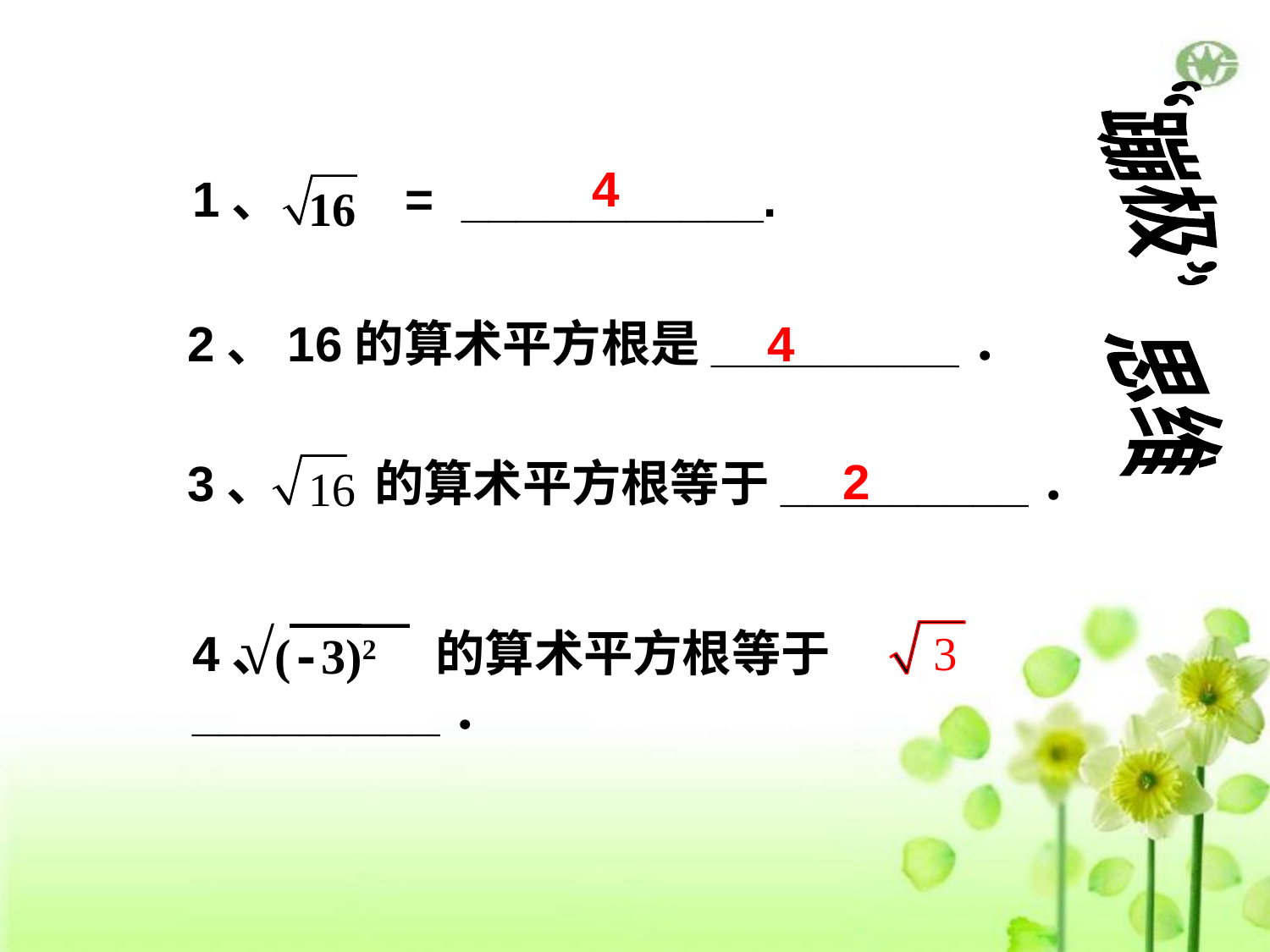

4
1、          =  ___________.

16
“蹦极”思维
2、16的算术平方根是_________．
4
2
3、　　的算术平方根等于_________．

16
√(-3)2

4、    　　 的算术平方根等于_________．

  3